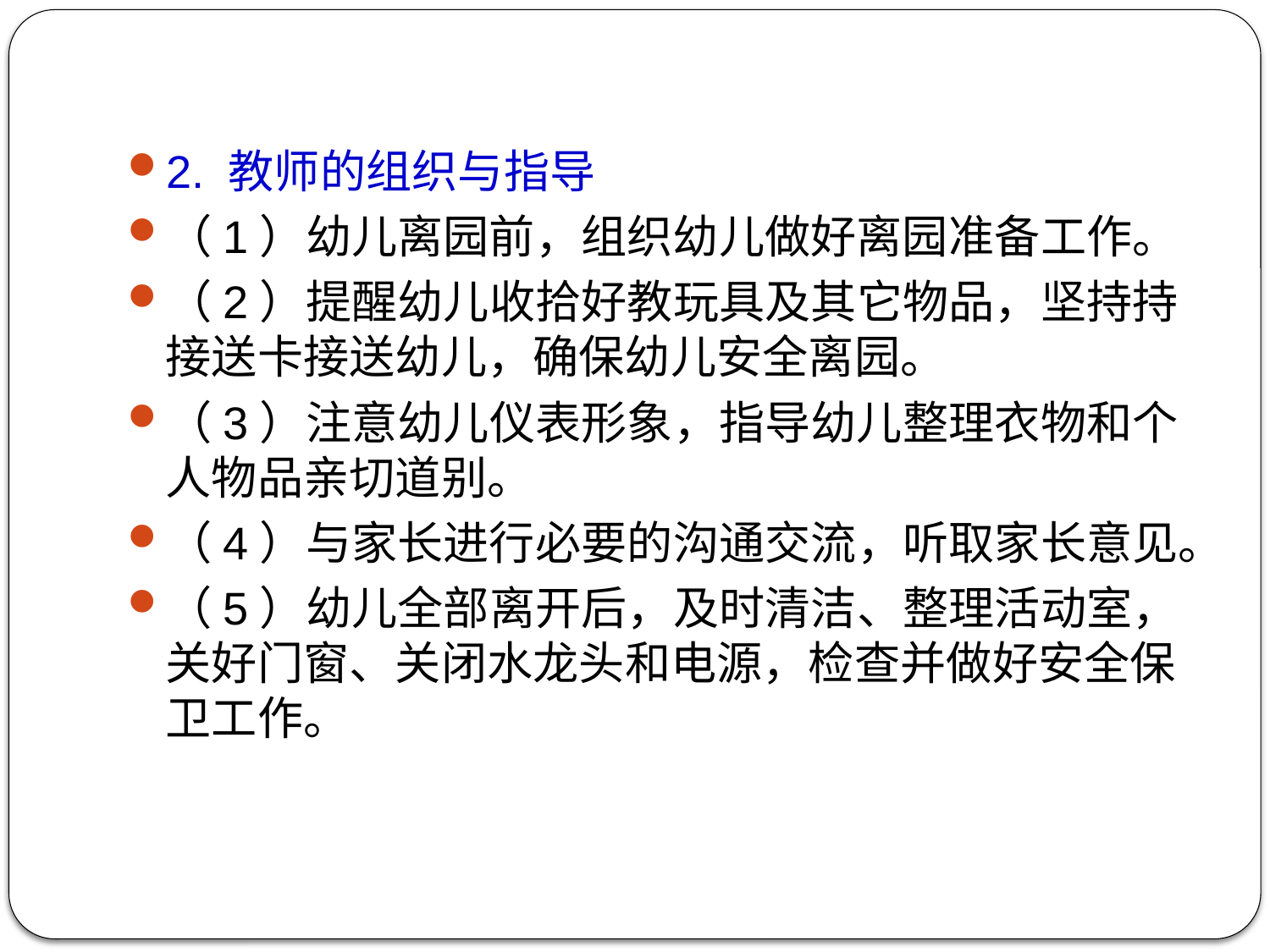

2. 教师的组织与指导
（1）幼儿离园前，组织幼儿做好离园准备工作。
（2）提醒幼儿收拾好教玩具及其它物品，坚持持接送卡接送幼儿，确保幼儿安全离园。
（3）注意幼儿仪表形象，指导幼儿整理衣物和个人物品亲切道别。
（4）与家长进行必要的沟通交流，听取家长意见。
（5）幼儿全部离开后，及时清洁、整理活动室，关好门窗、关闭水龙头和电源，检查并做好安全保卫工作。